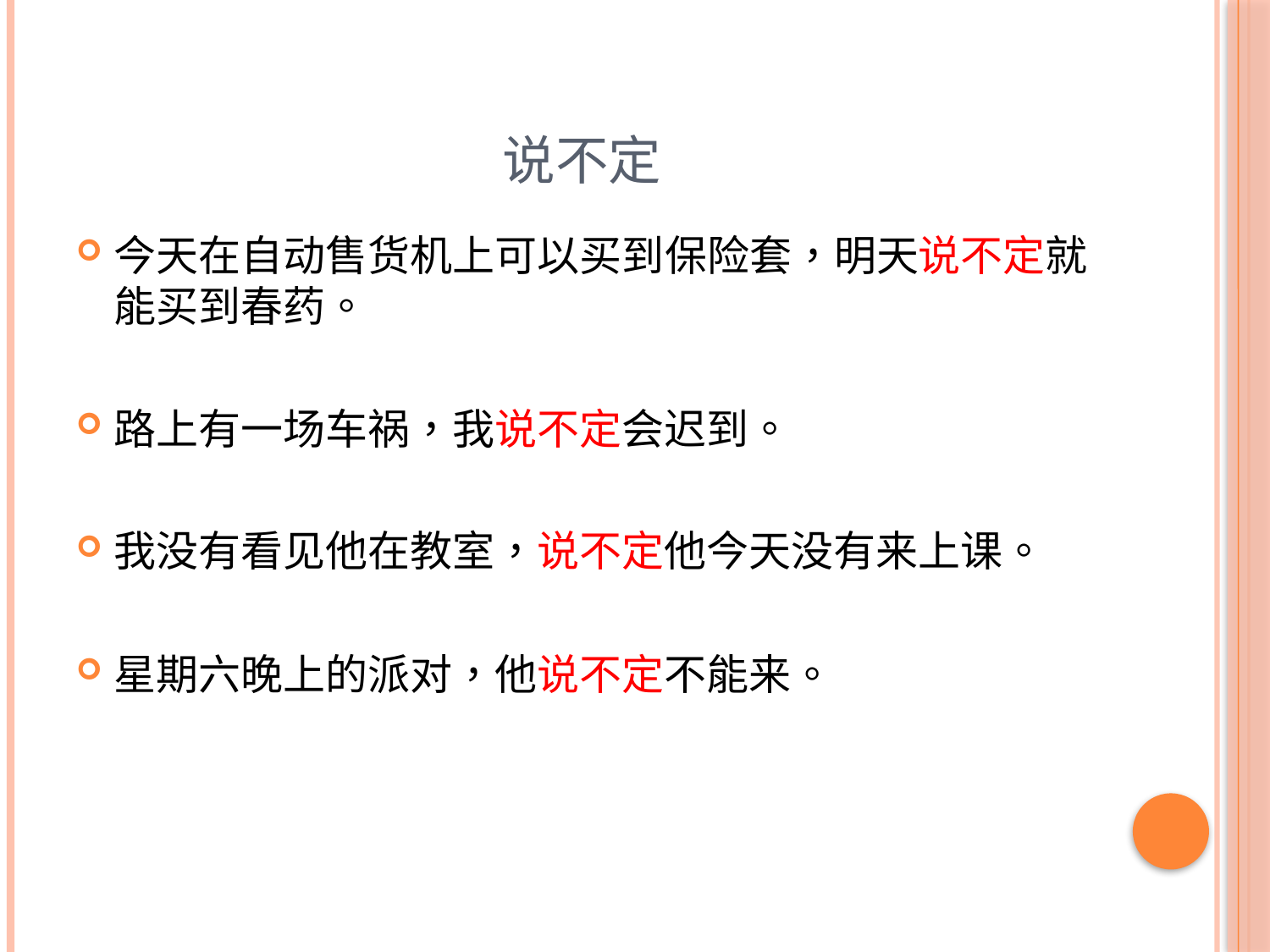

# 说不定
今天在自动售货机上可以买到保险套，明天说不定就能买到春药。

路上有一场车祸，我说不定会迟到。

我没有看见他在教室，说不定他今天没有来上课。

星期六晚上的派对，他说不定不能来。